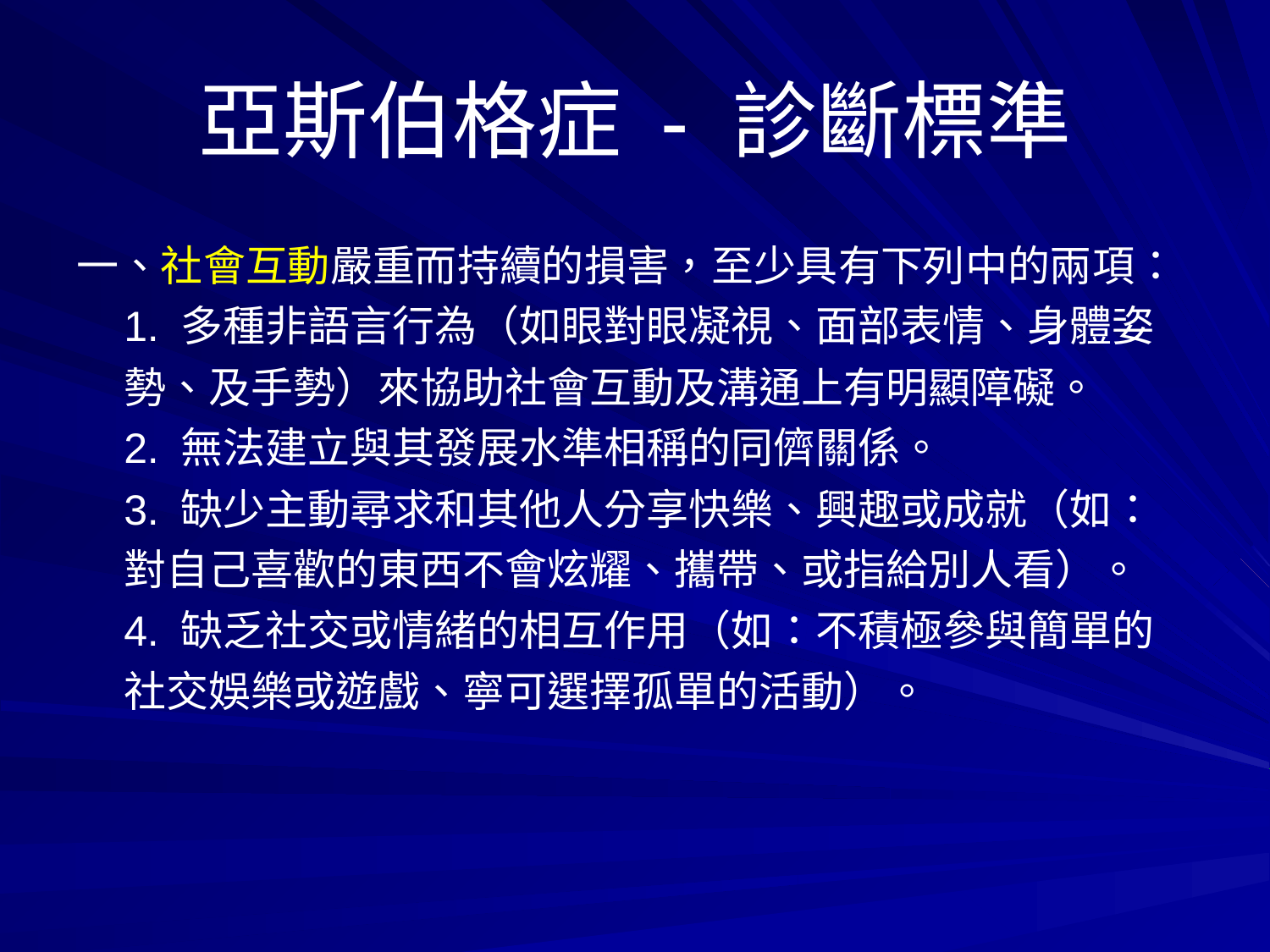

# 亞斯伯格症 - 診斷標準
一、社會互動嚴重而持續的損害，至少具有下列中的兩項：
1. 多種非語言行為（如眼對眼凝視、面部表情、身體姿勢、及手勢）來協助社會互動及溝通上有明顯障礙。
2. 無法建立與其發展水準相稱的同儕關係。
3. 缺少主動尋求和其他人分享快樂、興趣或成就（如：對自己喜歡的東西不會炫耀、攜帶、或指給別人看）。
4. 缺乏社交或情緒的相互作用（如：不積極參與簡單的社交娛樂或遊戲、寧可選擇孤單的活動）。